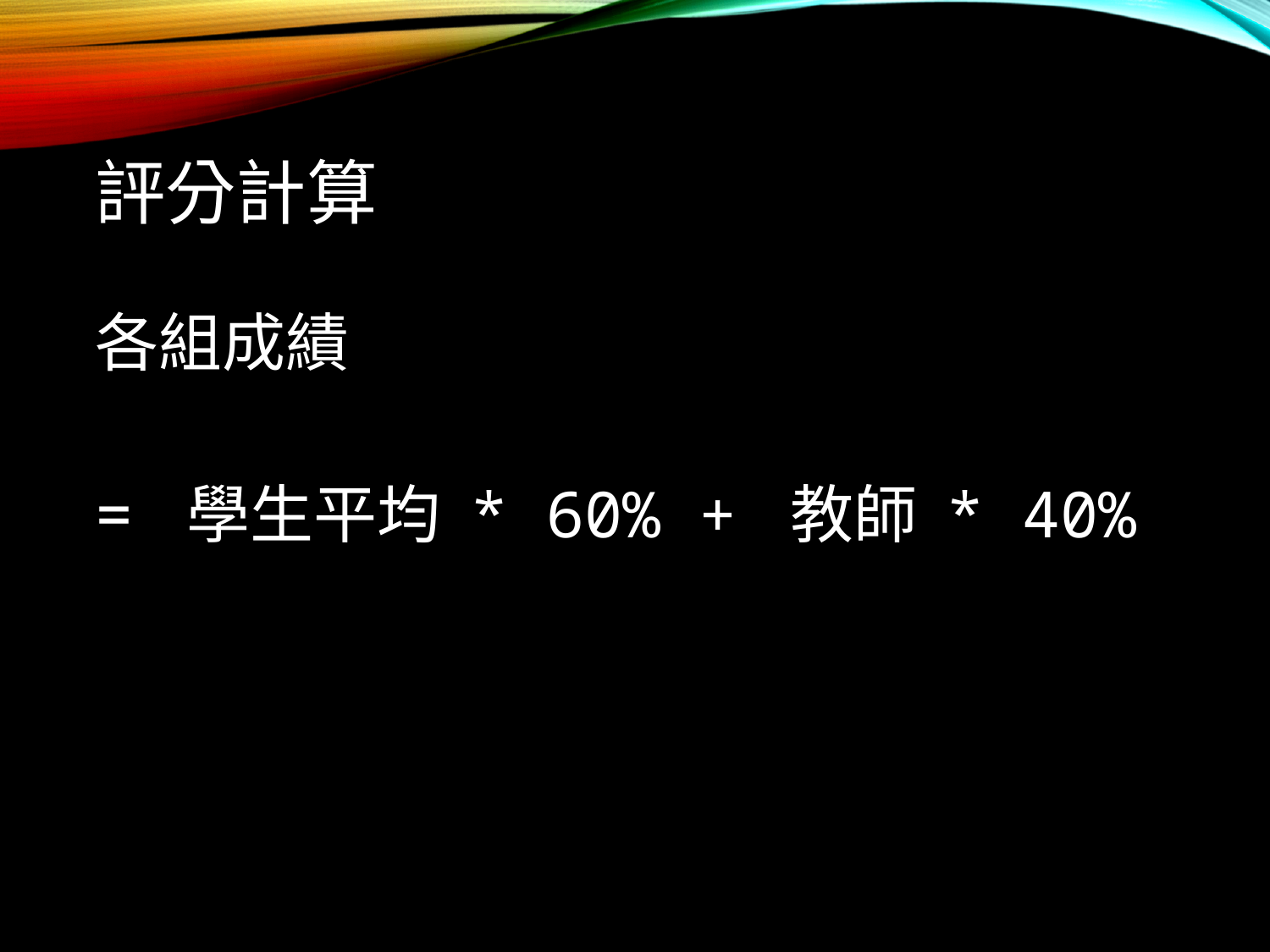

# 評分計算
各組成績

= 學生平均 * 60% + 教師 * 40%